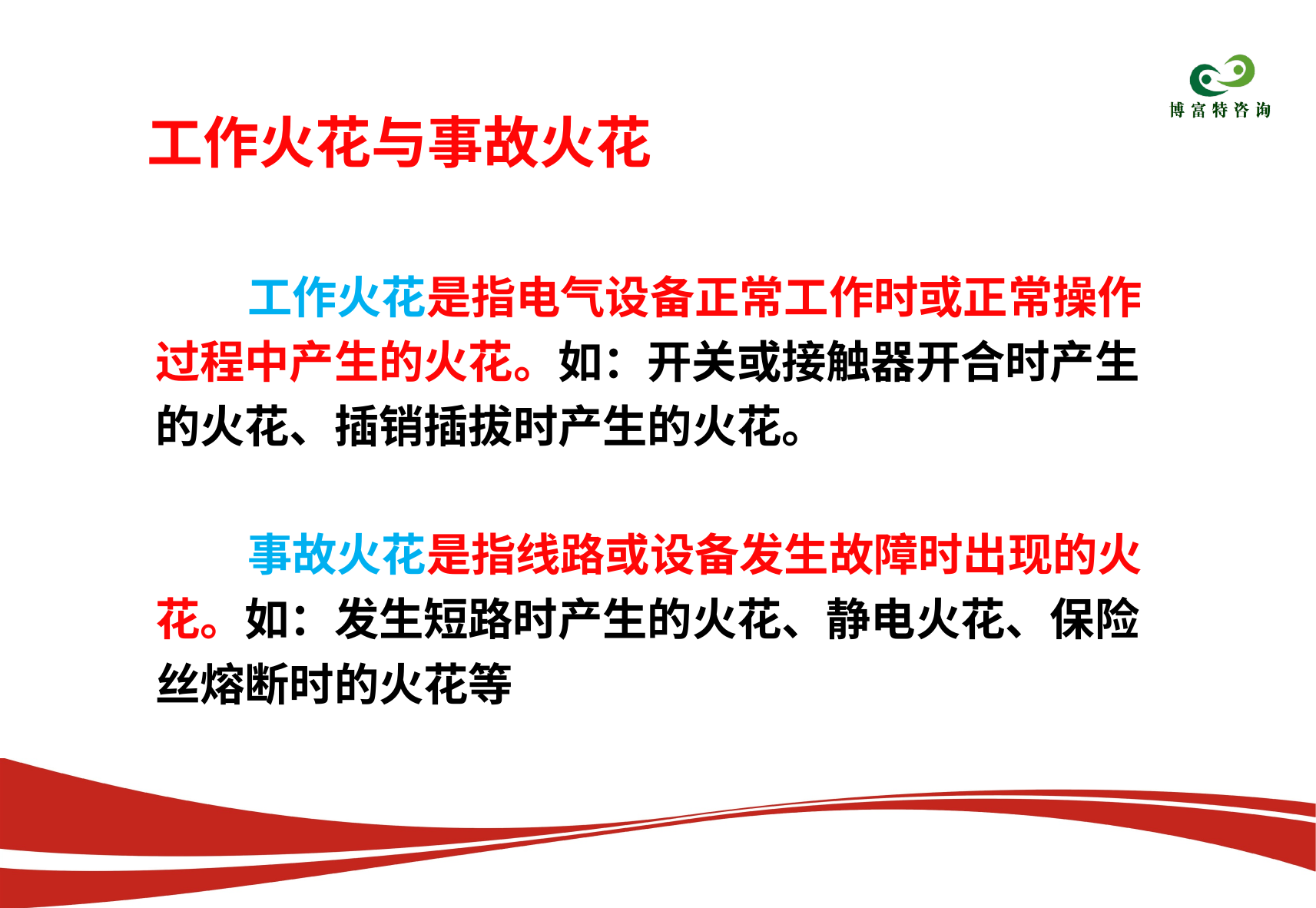

39
工作火花与事故火花
        工作火花是指电气设备正常工作时或正常操作过程中产生的火花。如：开关或接触器开合时产生的火花、插销插拔时产生的火花。

        事故火花是指线路或设备发生故障时出现的火花。如：发生短路时产生的火花、静电火花、保险丝熔断时的火花等